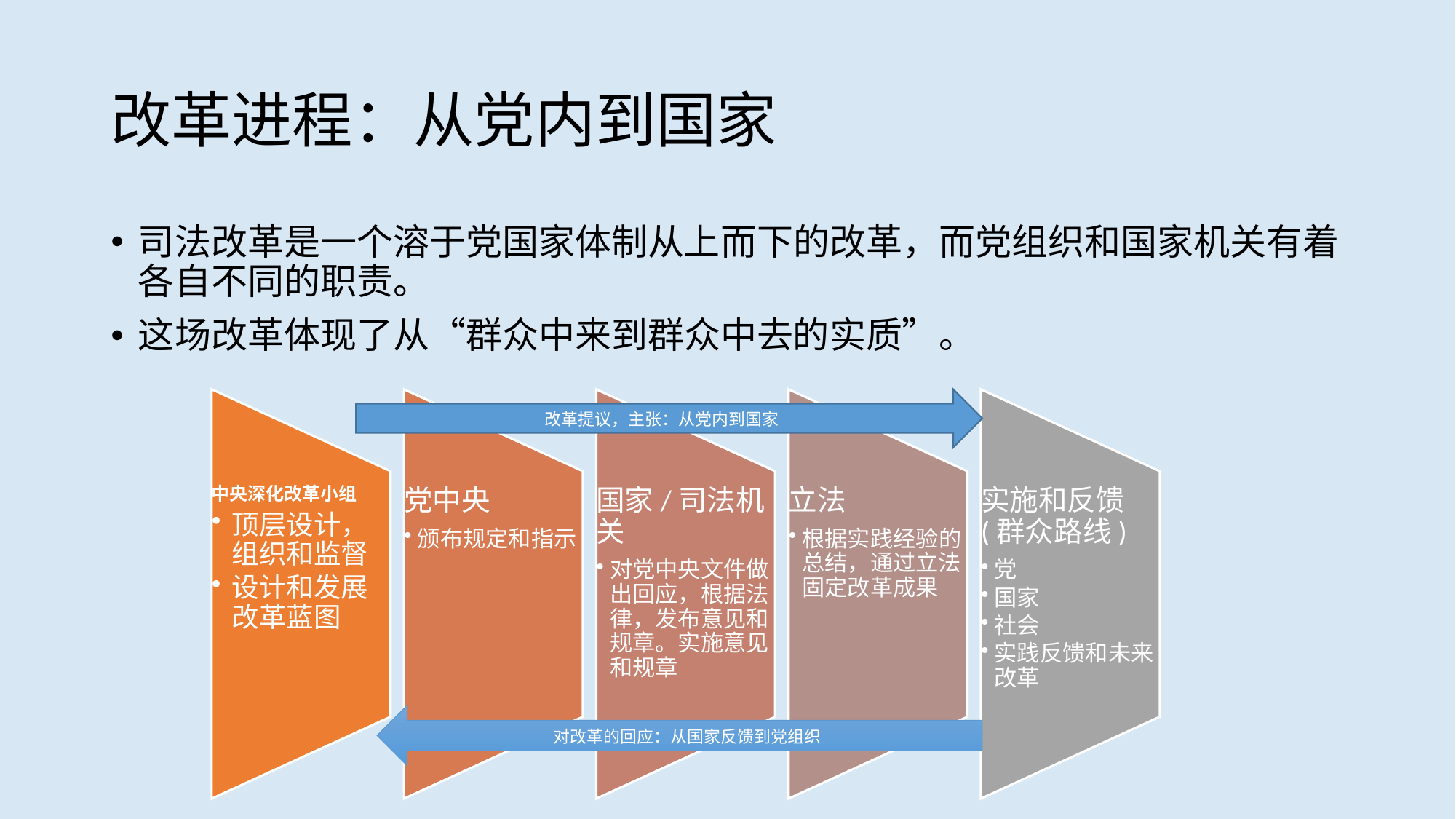

# 改革进程：从党内到国家
司法改革是一个溶于党国家体制从上而下的改革，而党组织和国家机关有着各自不同的职责。
这场改革体现了从“群众中来到群众中去的实质”。

中央深化改革小组
顶层设计，组织和监督
设计和发展改革蓝图
党中央
颁布规定和指示
国家/司法机关
对党中央文件做出回应，根据法律，发布意见和规章。实施意见和规章
立法
根据实践经验的总结，通过立法固定改革成果
实施和反馈(群众路线)
党
国家
社会
实践反馈和未来改革
改革提议，主张：从党内到国家
对改革的回应：从国家反馈到党组织